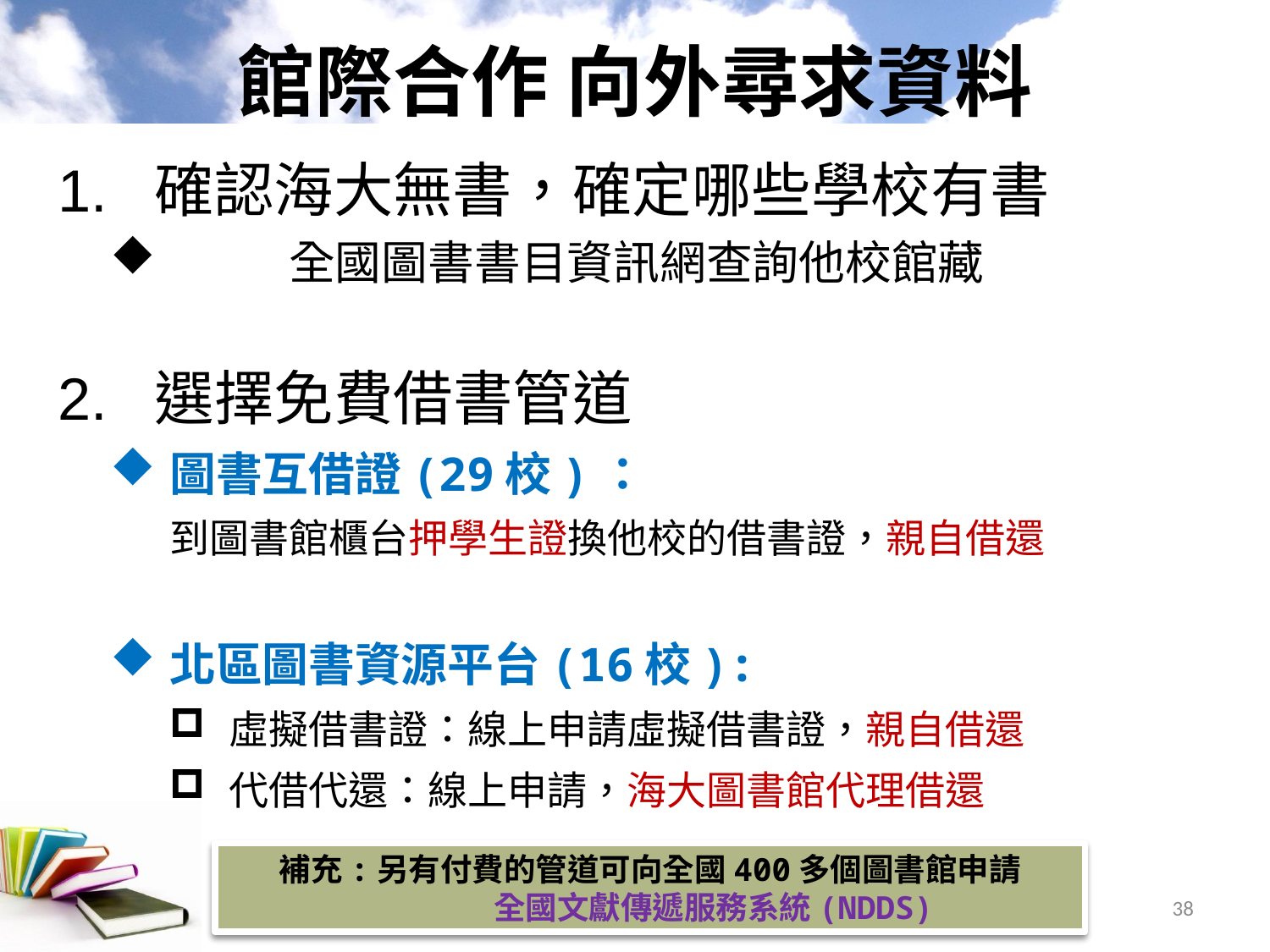

# 館際合作 向外尋求資料
確認海大無書，確定哪些學校有書
	全國圖書書目資訊網查詢他校館藏

選擇免費借書管道
圖書互借證(29校)：
到圖書館櫃台押學生證換他校的借書證，親自借還

北區圖書資源平台(16校):
虛擬借書證：線上申請虛擬借書證，親自借還
代借代還：線上申請，海大圖書館代理借還
補充:另有付費的管道可向全國400多個圖書館申請
	全國文獻傳遞服務系統(NDDS)
38